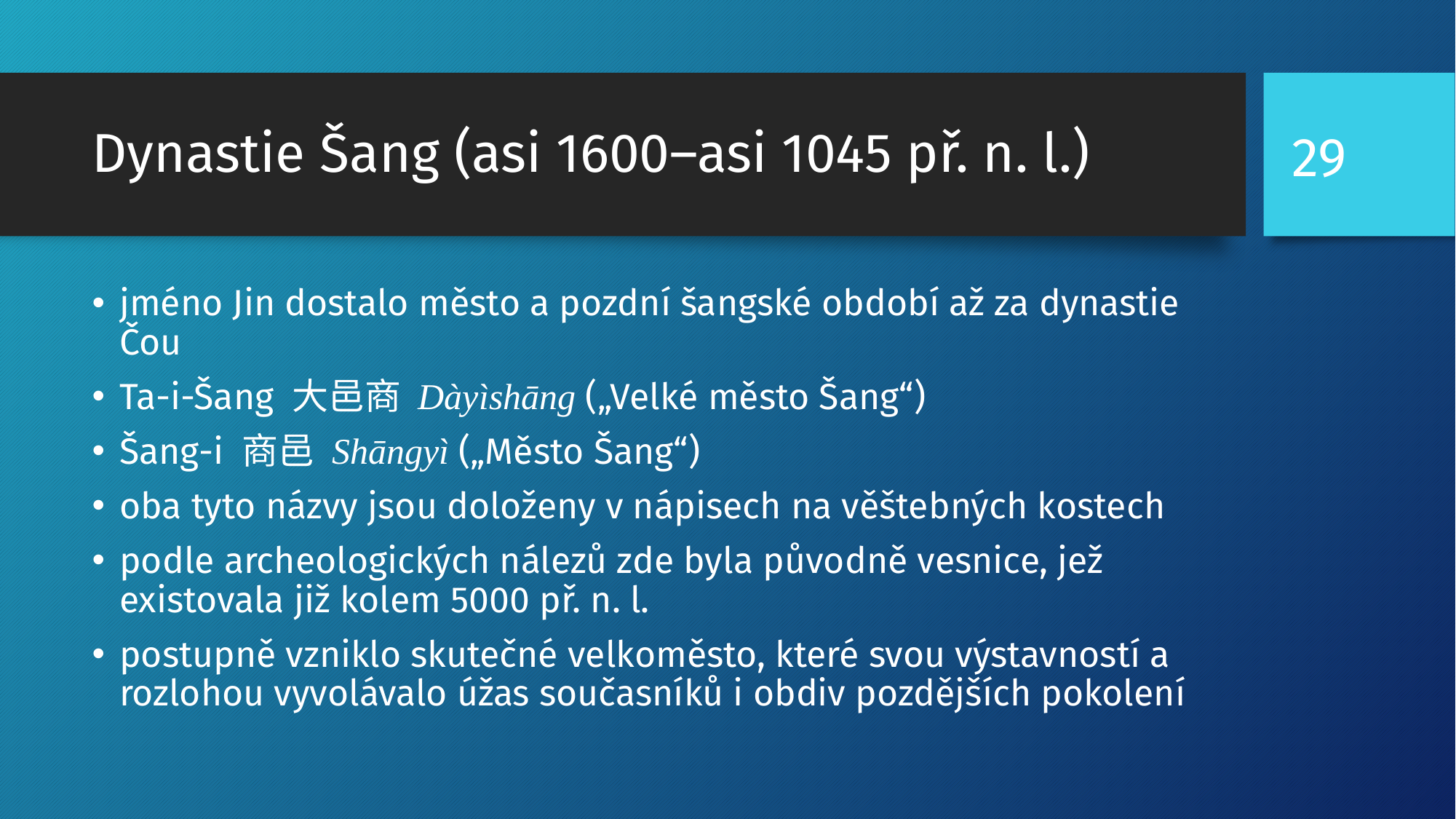

29
# Dynastie Šang (asi 1600–asi 1045 př. n. l.)
jméno Jin dostalo město a pozdní šangské období až za dynastie Čou
Ta-i-Šang 大邑商 Dàyìshāng („Velké město Šang“)
Šang-i 商邑 Shāngyì („Město Šang“)
oba tyto názvy jsou doloženy v nápisech na věštebných kostech
podle archeologických nálezů zde byla původně vesnice, jež existovala již kolem 5000 př. n. l.
postupně vzniklo skutečné velkoměsto, které svou výstavností a rozlohou vyvolávalo úžas současníků i obdiv pozdějších pokolení